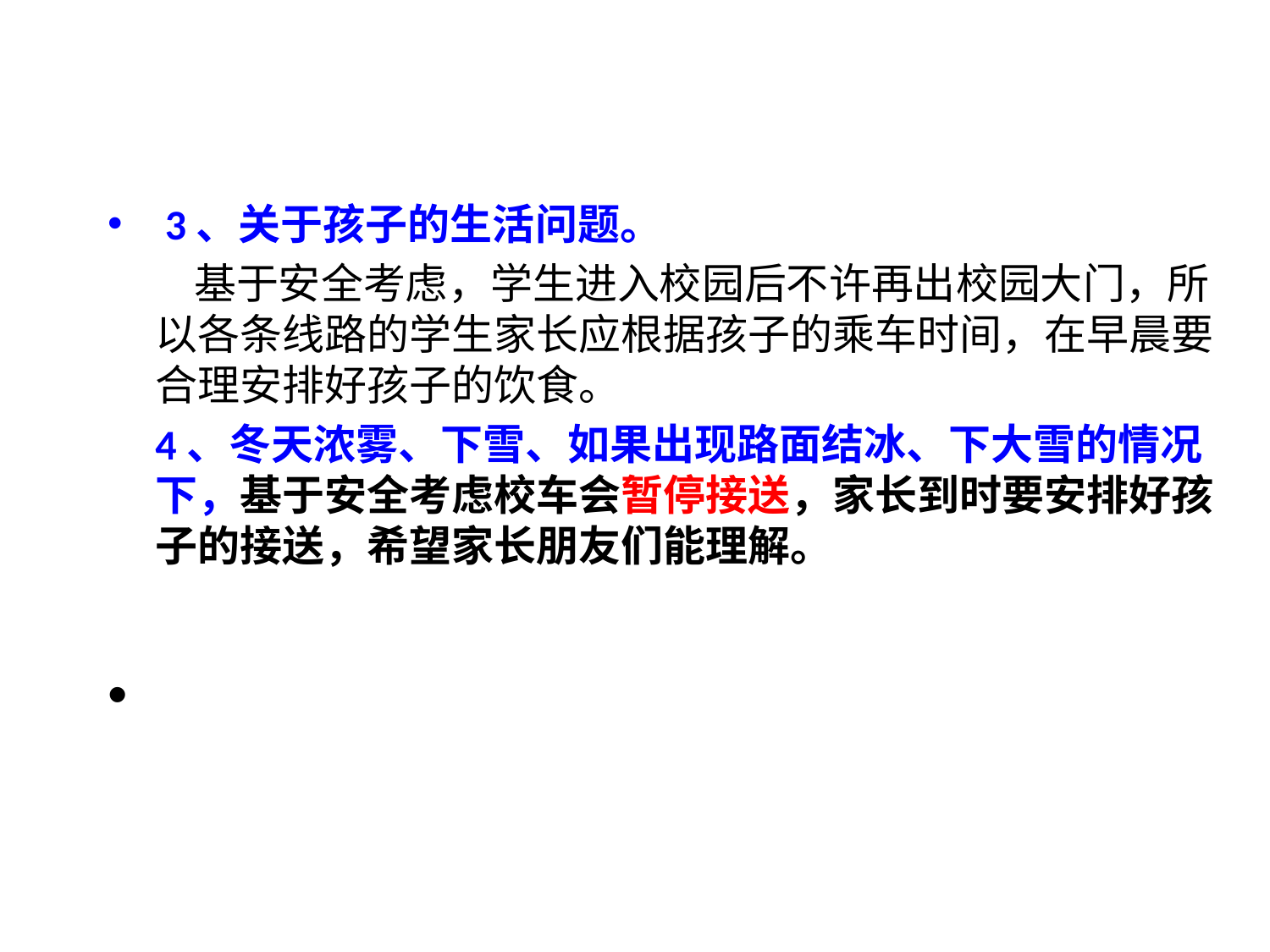

3、关于孩子的生活问题。
        基于安全考虑，学生进入校园后不许再出校园大门，所以各条线路的学生家长应根据孩子的乘车时间，在早晨要合理安排好孩子的饮食。
     4、冬天浓雾、下雪、如果出现路面结冰、下大雪的情况下，基于安全考虑校车会暂停接送，家长到时要安排好孩子的接送，希望家长朋友们能理解。

#